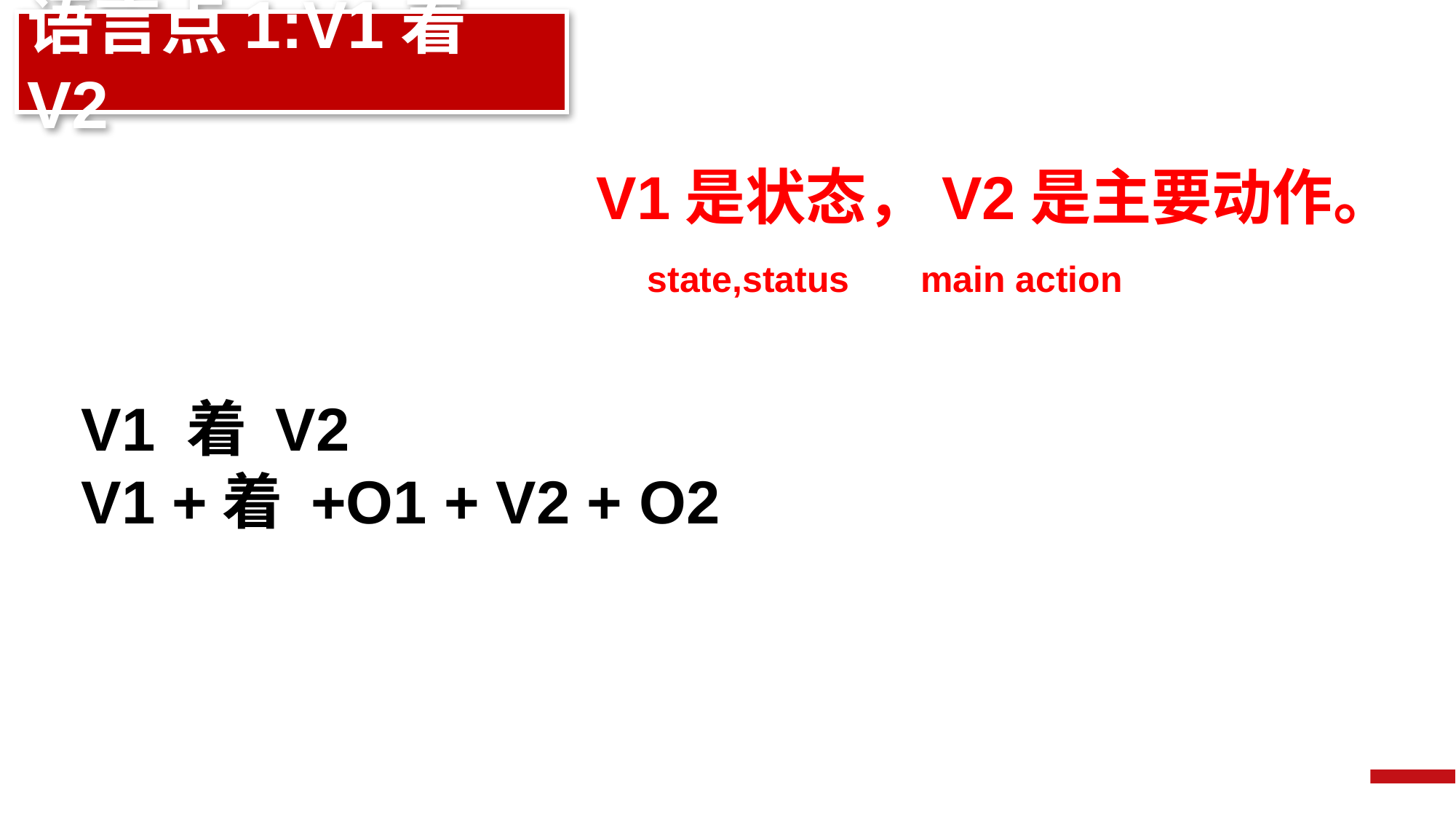

语言点1:V1着V2
V1是状态，V2是主要动作。
   state,status       main action
V1 着 V2
V1 +着 +O1 + V2 + O2